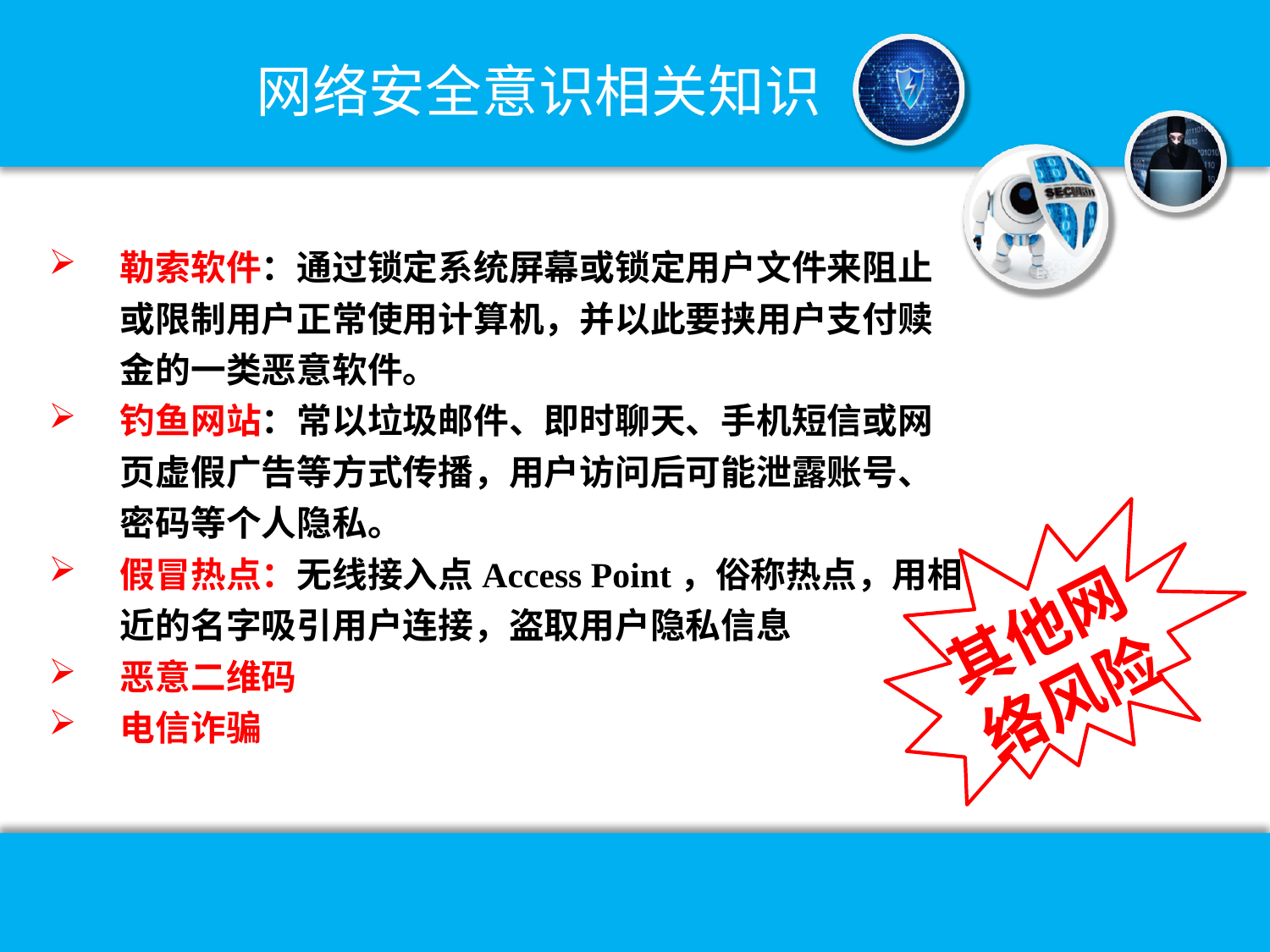

网络安全意识相关知识

勒索软件：通过锁定系统屏幕或锁定用户文件来阻止或限制用户正常使用计算机，并以此要挟用户支付赎金的一类恶意软件。
钓鱼网站：常以垃圾邮件、即时聊天、手机短信或网页虚假广告等方式传播，用户访问后可能泄露账号、密码等个人隐私。
假冒热点：无线接入点Access Point，俗称热点，用相近的名字吸引用户连接，盗取用户隐私信息
恶意二维码
电信诈骗

其他网络风险